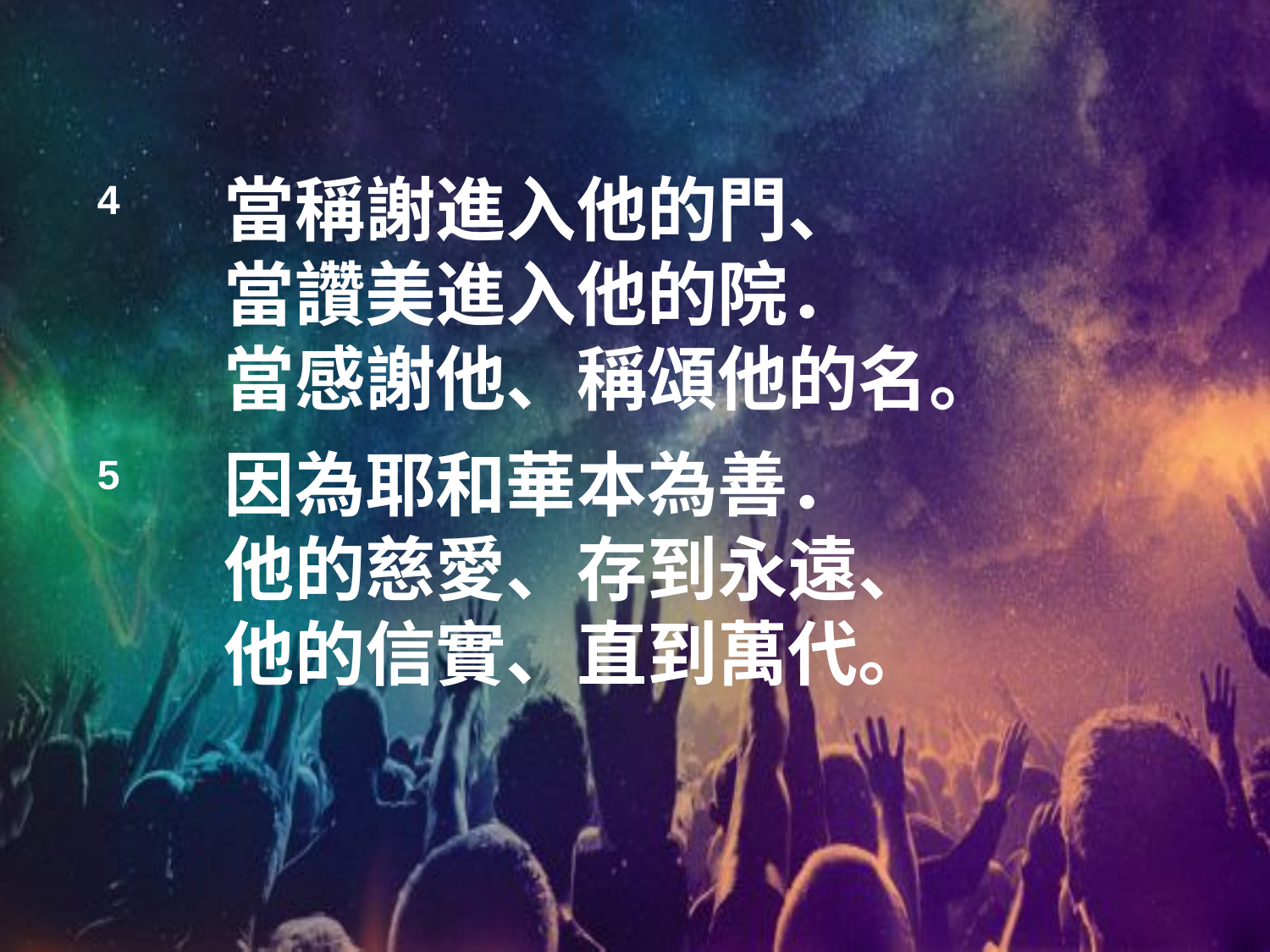

4	當稱謝進入他的門、
	當讚美進入他的院．
	當感謝他、稱頌他的名。
5	因為耶和華本為善．
	他的慈愛、存到永遠、
	他的信實、直到萬代。